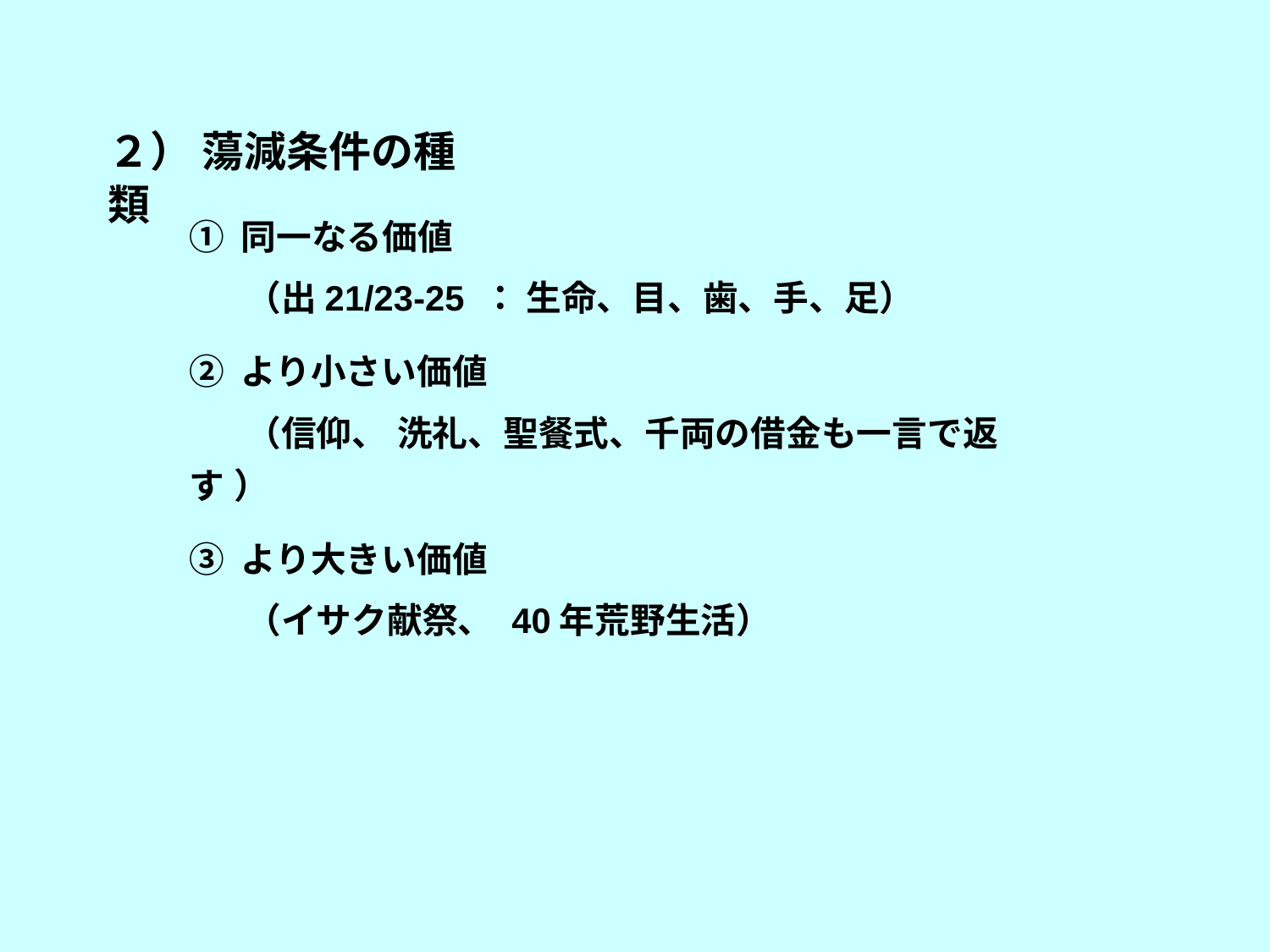

２） 蕩減条件の種類
① 同一なる価値
      （出21/23-25 ： 生命、目、歯、手、足）
② より小さい価値
      （信仰、 洗礼、聖餐式、千両の借金も一言で返す ）
③ より大きい価値
      （イサク献祭、 40年荒野生活）